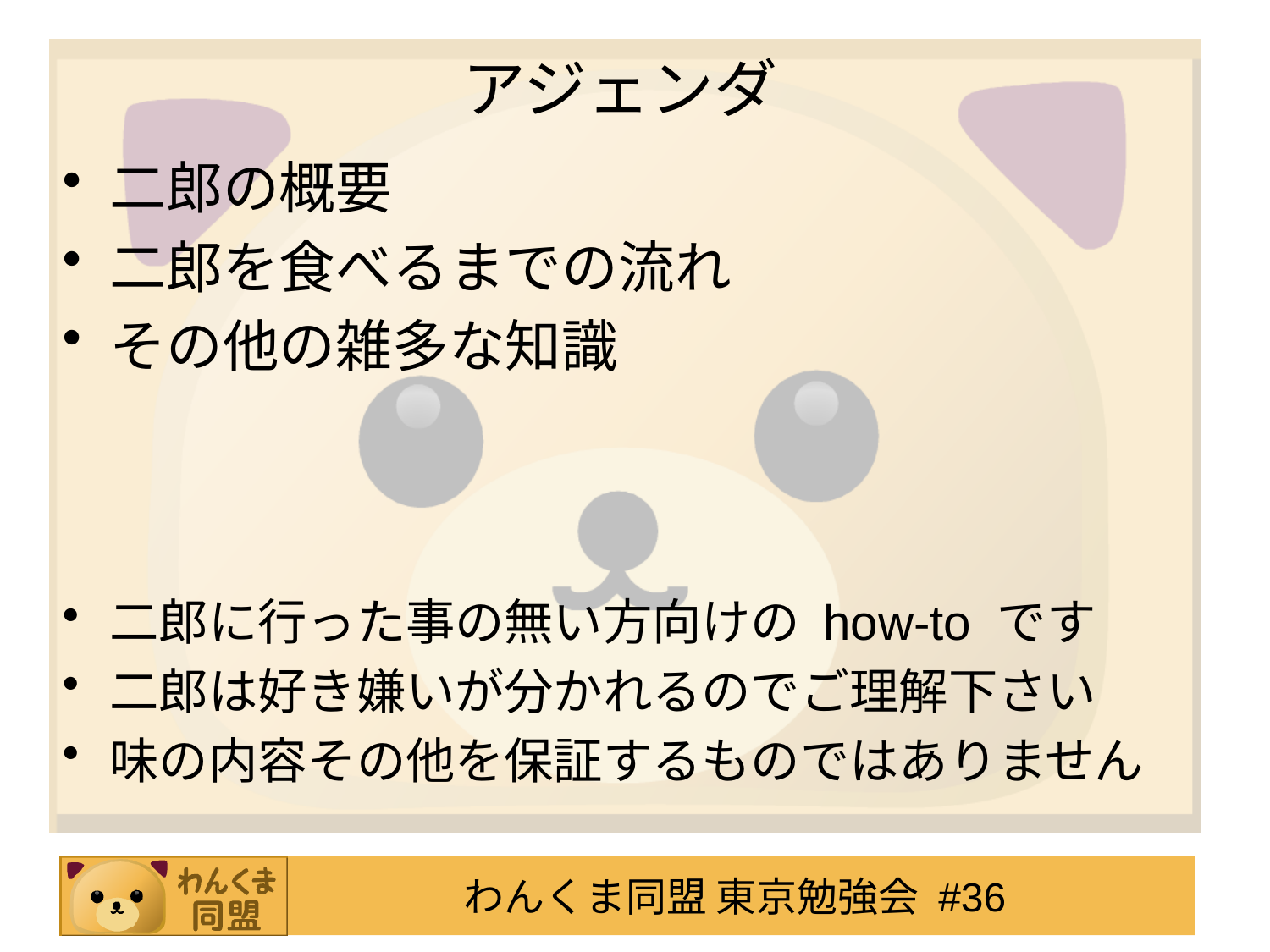

# アジェンダ
二郎の概要
二郎を食べるまでの流れ
その他の雑多な知識
二郎に行った事の無い方向けの how-to です
二郎は好き嫌いが分かれるのでご理解下さい
味の内容その他を保証するものではありません